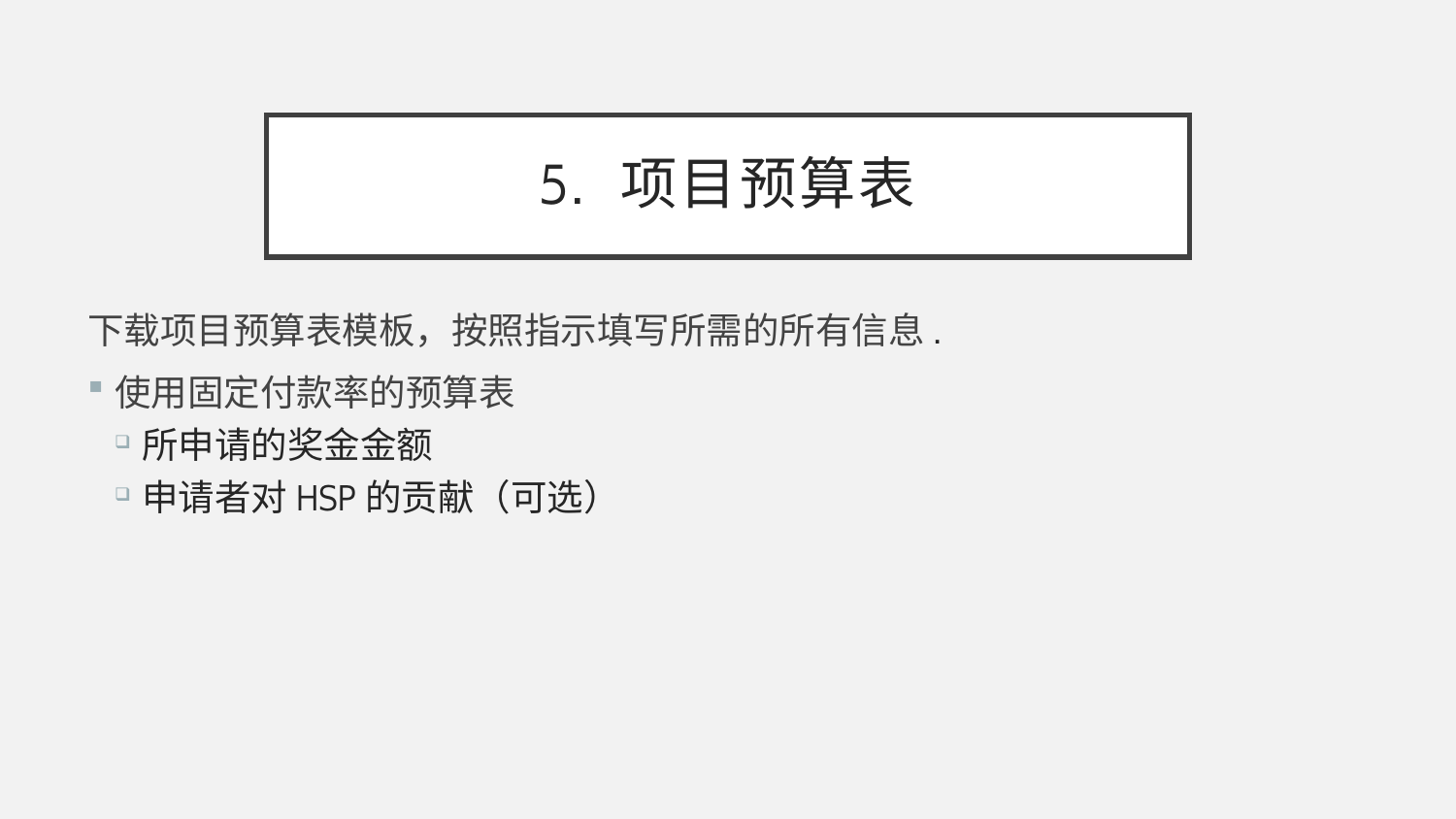

# 5. 项目预算表
下载项目预算表模板，按照指示填写所需的所有信息.
使用固定付款率的预算表
所申请的奖金金额
申请者对HSP的贡献（可选）